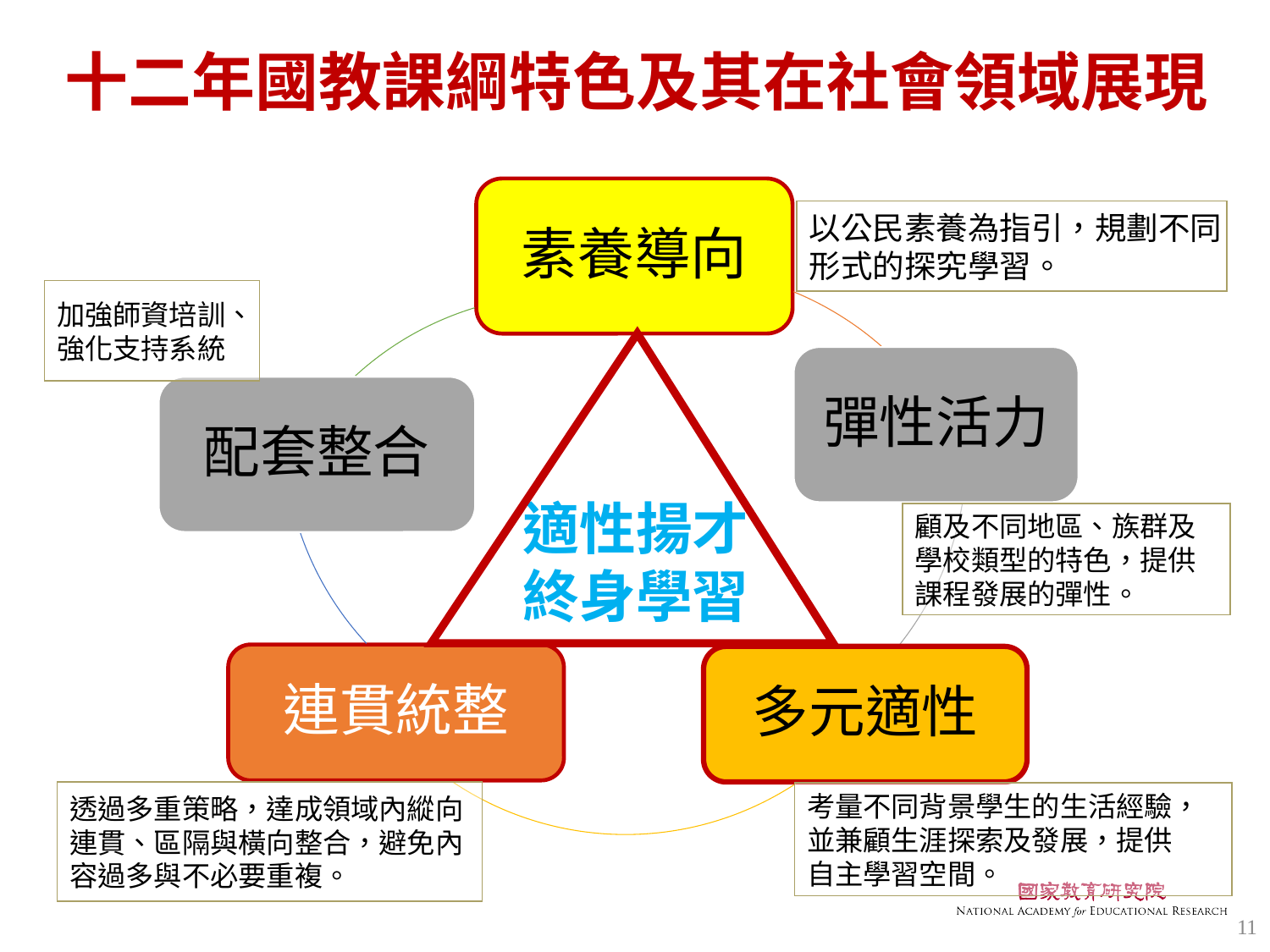

十二年國教課綱特色及其在社會領域展現
素養導向
彈性活力
多元適性
連貫統整
配套整合
以公民素養為指引，規劃不同
形式的探究學習。
加強師資培訓、
強化支持系統

適性揚才
終身學習
顧及不同地區、族群及
學校類型的特色，提供
課程發展的彈性。
透過多重策略，達成領域內縱向
連貫、區隔與橫向整合，避免內
容過多與不必要重複。
考量不同背景學生的生活經驗，
並兼顧生涯探索及發展，提供
自主學習空間。
11